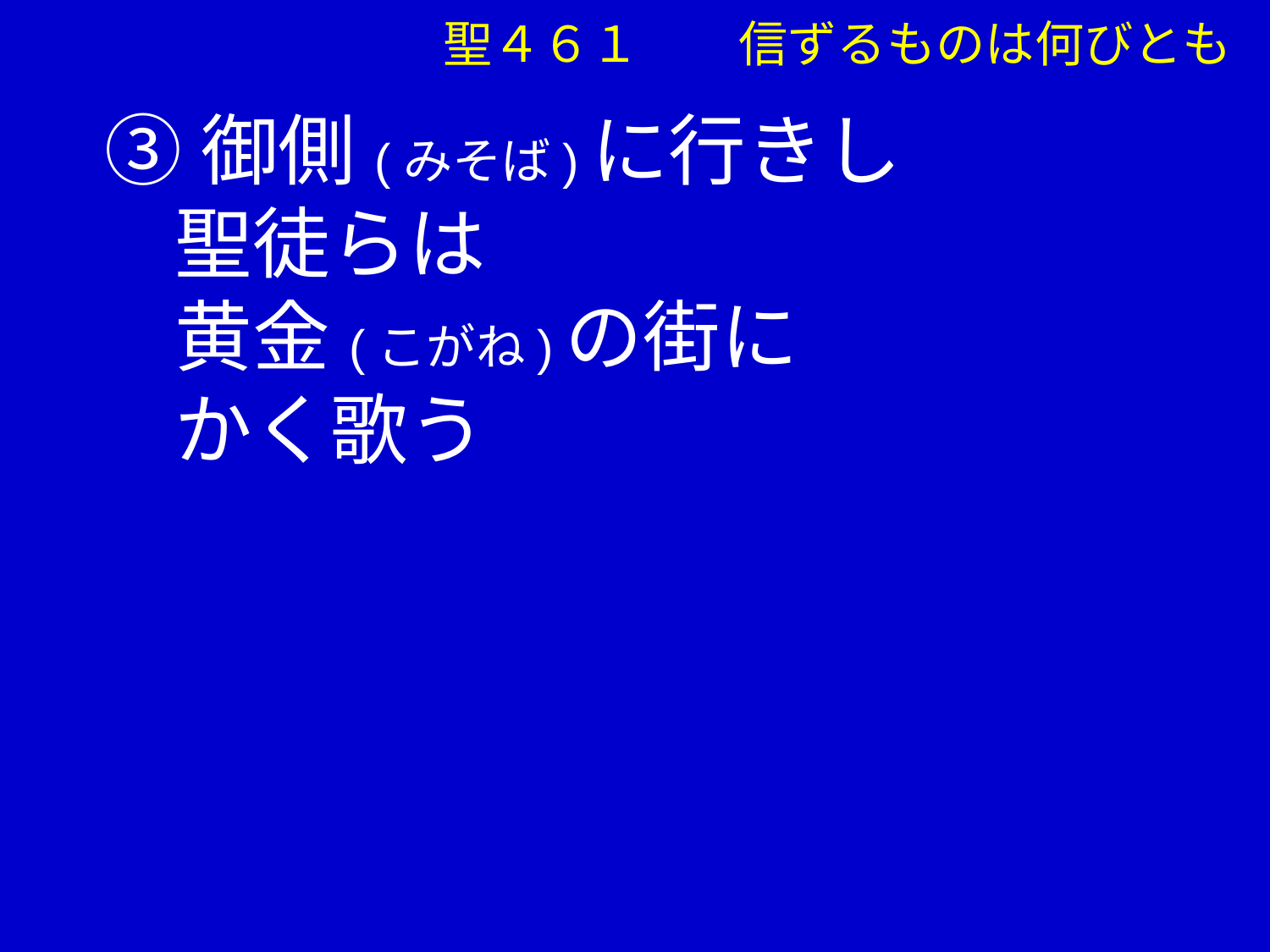

③御側(みそば)に行きし
   聖徒らは
   黄金(こがね)の街に
   かく歌う

聖４６１　　信ずるものは何びとも